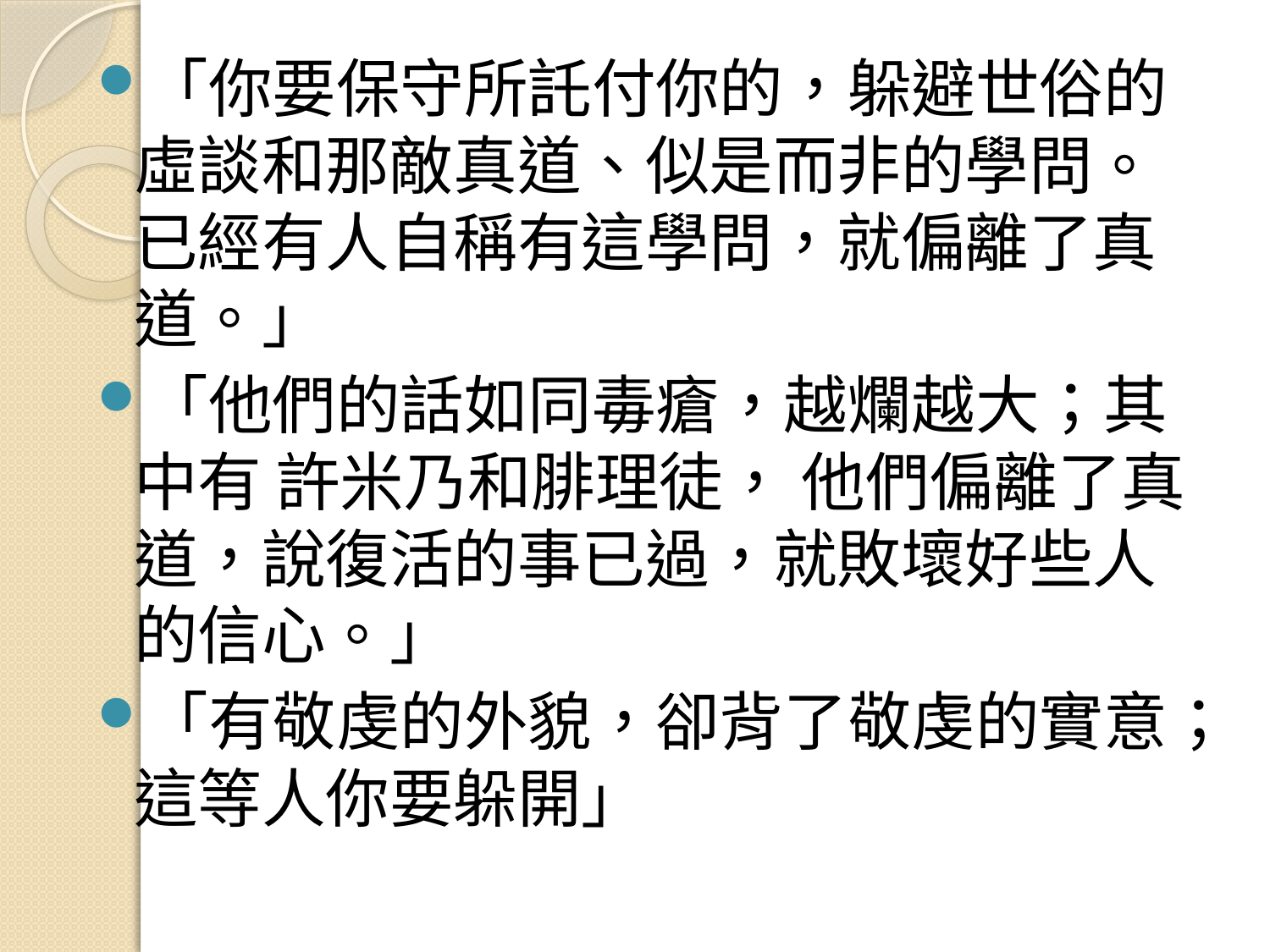

「你要保守所託付你的，躲避世俗的虛談和那敵真道、似是而非的學問。 已經有人自稱有這學問，就偏離了真道。」
「他們的話如同毒瘡，越爛越大；其中有 許米乃和腓理徒， 他們偏離了真道，說復活的事已過，就敗壞好些人的信心。」
「有敬虔的外貌，卻背了敬虔的實意；這等人你要躲開」